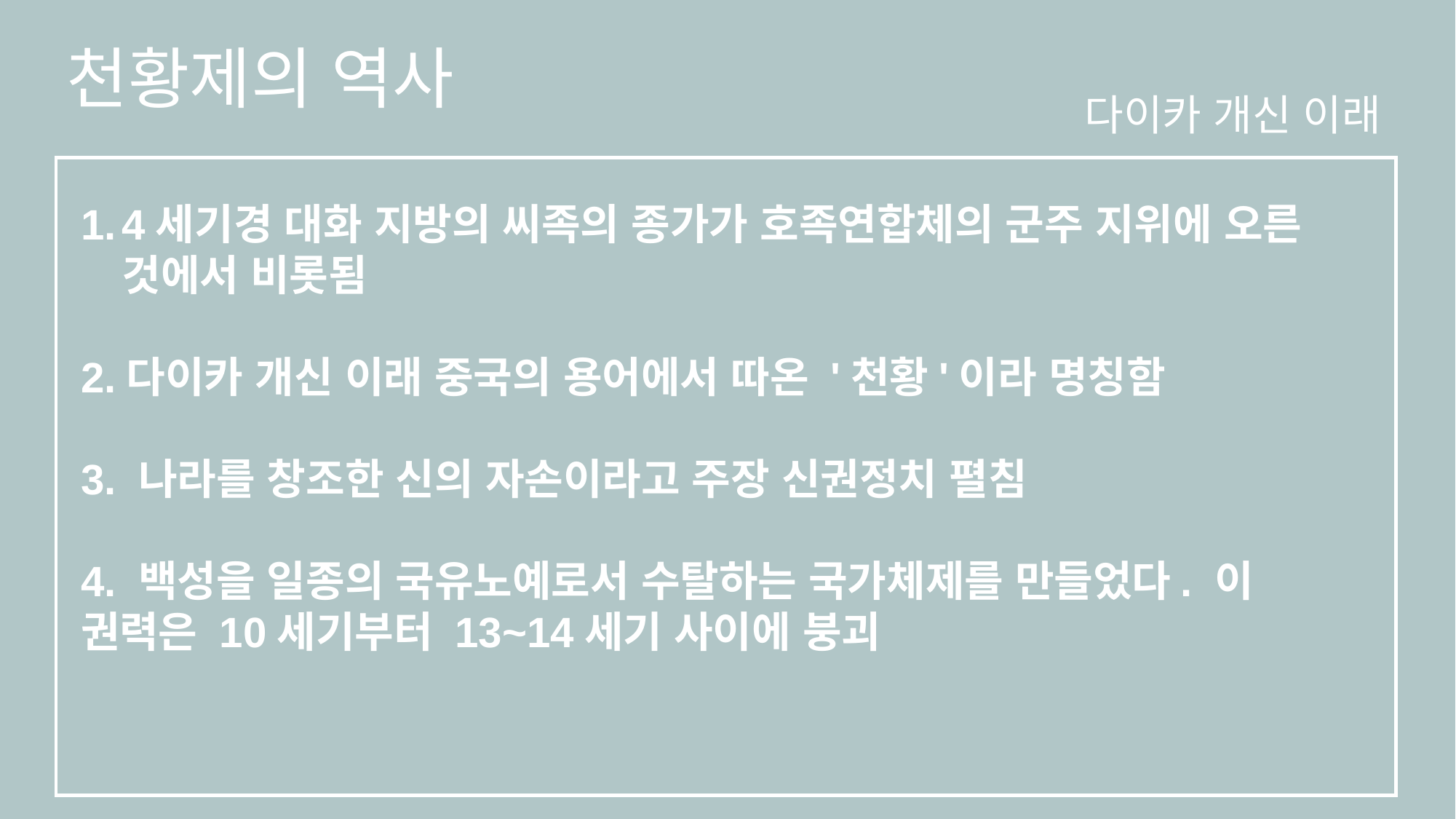

천황제의 역사
다이카 개신 이래

4세기경 대화 지방의 씨족의 종가가 호족연합체의 군주 지위에 오른 것에서 비롯됨

2.다이카 개신 이래 중국의 용어에서 따온 '천황'이라 명칭함

3. 나라를 창조한 신의 자손이라고 주장 신권정치 펼침

4. 백성을 일종의 국유노예로서 수탈하는 국가체제를 만들었다. 이 권력은 10세기부터 13~14세기 사이에 붕괴